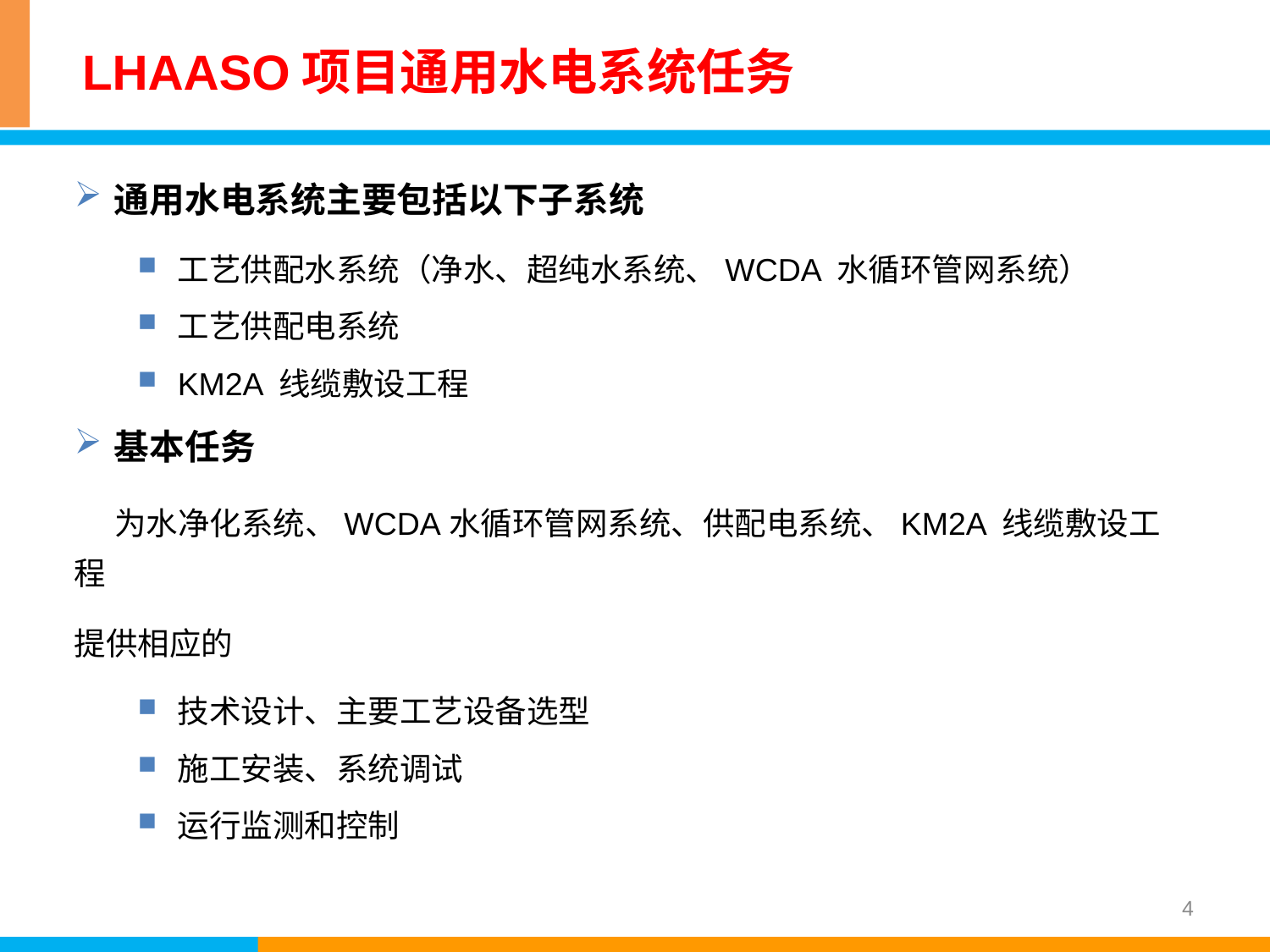

# LHAASO项目通用水电系统任务
通用水电系统主要包括以下子系统
工艺供配水系统（净水、超纯水系统、WCDA 水循环管网系统）
工艺供配电系统
KM2A 线缆敷设工程
基本任务
    为水净化系统、WCDA水循环管网系统、供配电系统、KM2A 线缆敷设工程
提供相应的
技术设计、主要工艺设备选型
施工安装、系统调试
运行监测和控制

4